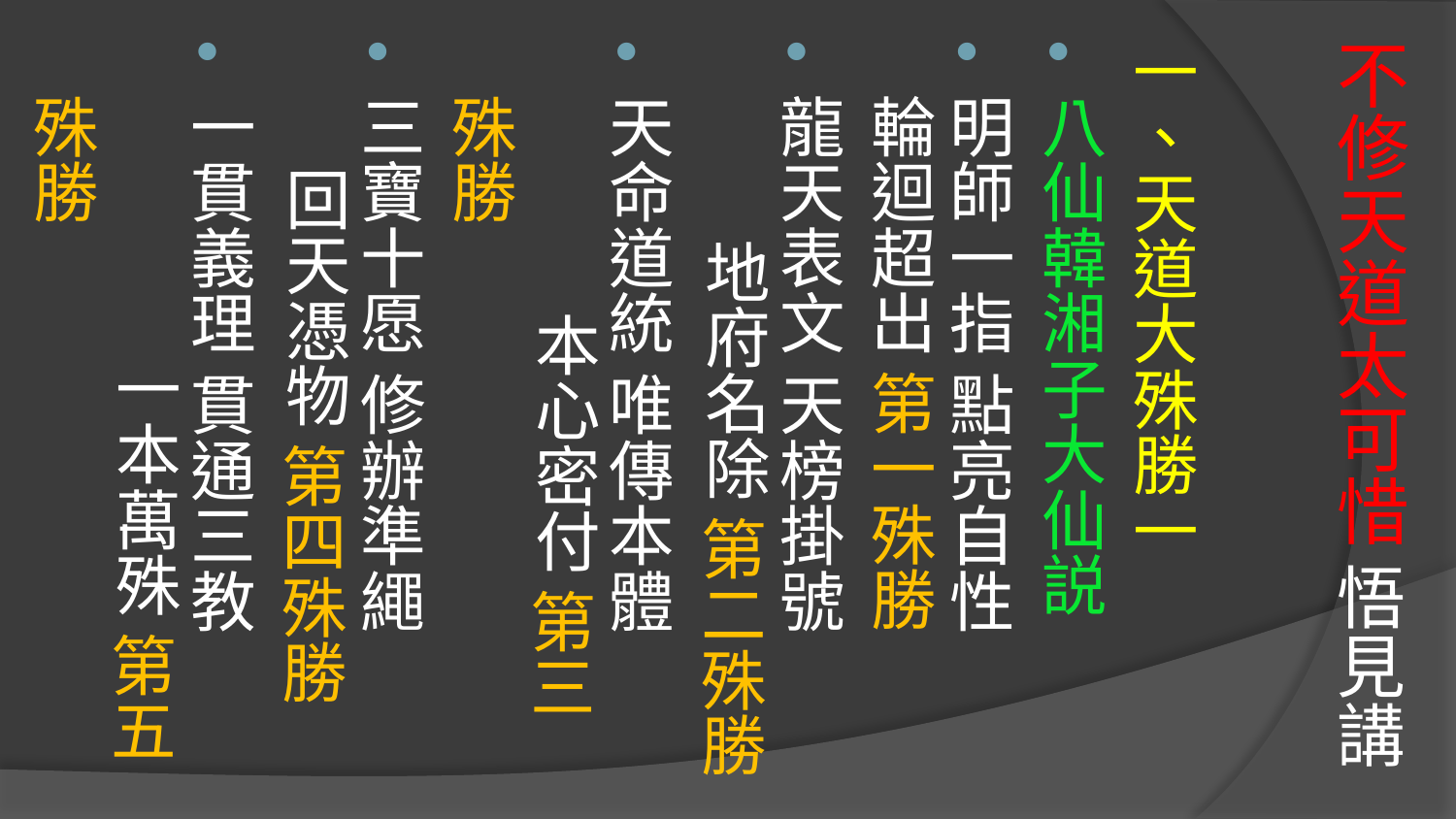

一、天道大殊勝一
八仙韓湘子大仙説
明師一指 點亮自性        輪迴超出 第一殊勝
龍天表文 天榜掛號                     地府名除 第二殊勝
天命道統 唯傳本體                          本心密付 第三殊勝
三寶十愿 修辦準繩                回天憑物 第四殊勝
一貫義理 貫通三教                             一本萬殊 第五殊勝
# 不修天道太可惜 悟見講